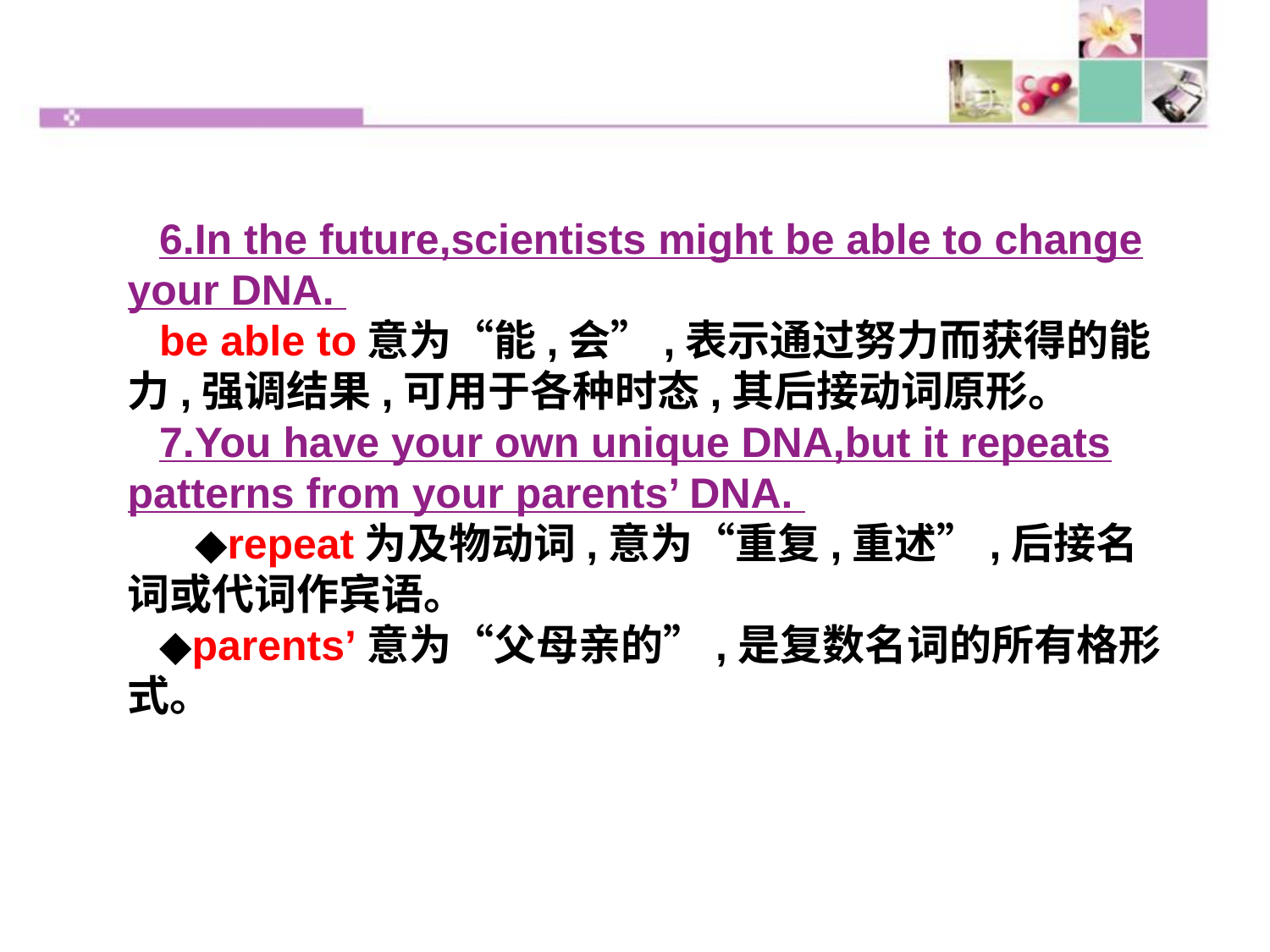

6.In the future,scientists might be able to change your DNA.
be able to意为“能,会”,表示通过努力而获得的能力,强调结果,可用于各种时态,其后接动词原形。
7.You have your own unique DNA,but it repeats patterns from your parents’ DNA.
   ◆repeat为及物动词,意为“重复,重述”,后接名词或代词作宾语。
◆parents’意为“父母亲的”,是复数名词的所有格形式。